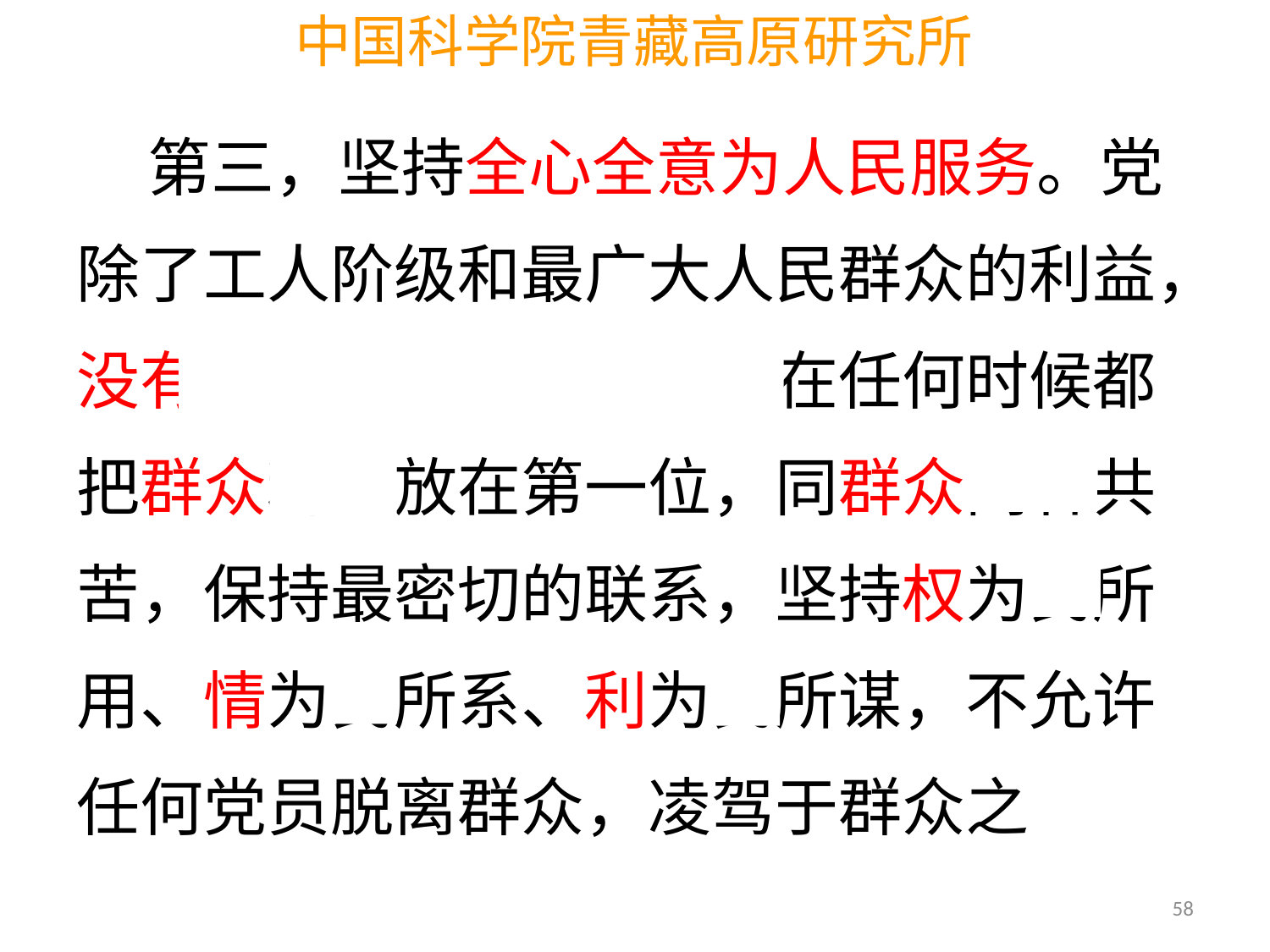

# 第三，坚持全心全意为人民服务。党除了工人阶级和最广大人民群众的利益，没有自己特殊的利益。党在任何时候都把群众利益放在第一位，同群众同甘共苦，保持最密切的联系，坚持权为民所用、情为民所系、利为民所谋，不允许任何党员脱离群众，凌驾于群众之

58